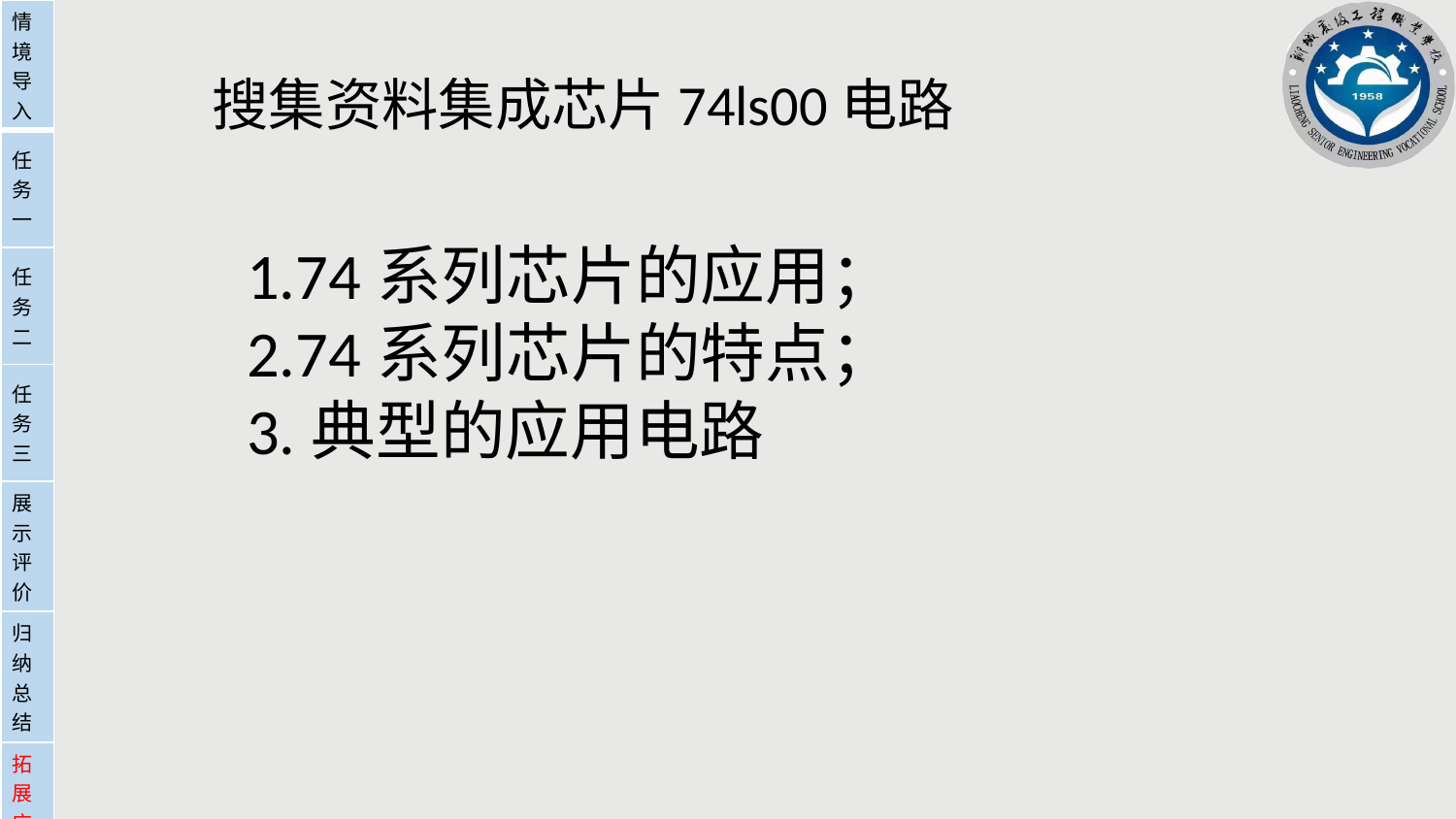

| 情境导入 |
| --- |
| 任务一 |
| 任务二 |
| 任务三 |
| 展示评价 |
| 归纳总结 |
| 拓展应用 |
搜集资料集成芯片74ls00电路
1.74系列芯片的应用；
2.74系列芯片的特点；
3.典型的应用电路